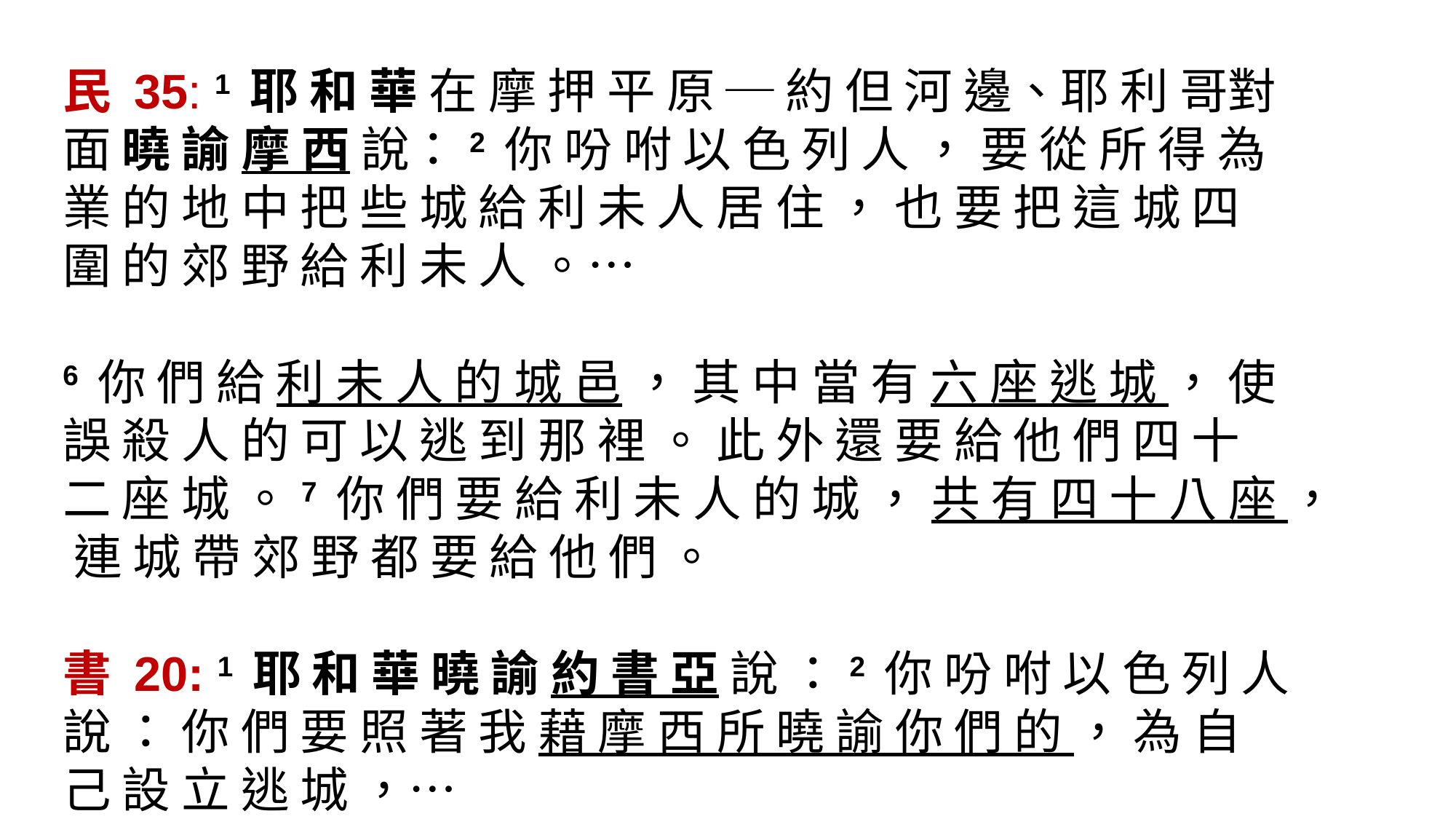

民 35: 1 耶 和 華 在 摩 押 平 原 ─ 約 但 河 邊、耶 利 哥對 面 曉 諭 摩 西 說：2 你 吩 咐 以 色 列 人 ， 要 從 所 得 為 業 的 地 中 把 些 城 給 利 未 人 居 住 ， 也 要 把 這 城 四 圍 的 郊 野 給 利 未 人 。…

6 你 們 給 利 未 人 的 城 邑 ， 其 中 當 有 六 座 逃 城 ， 使 誤 殺 人 的 可 以 逃 到 那 裡 。 此 外 還 要 給 他 們 四 十 二 座 城 。7 你 們 要 給 利 未 人 的 城 ， 共 有 四 十 八 座 ， 連 城 帶 郊 野 都 要 給 他 們 。

書 20: 1 耶 和 華 曉 諭 約 書 亞 說 ：2 你 吩 咐 以 色 列 人 說 ： 你 們 要 照 著 我 藉 摩 西 所 曉 諭 你 們 的 ， 為 自 己 設 立 逃 城 ，…